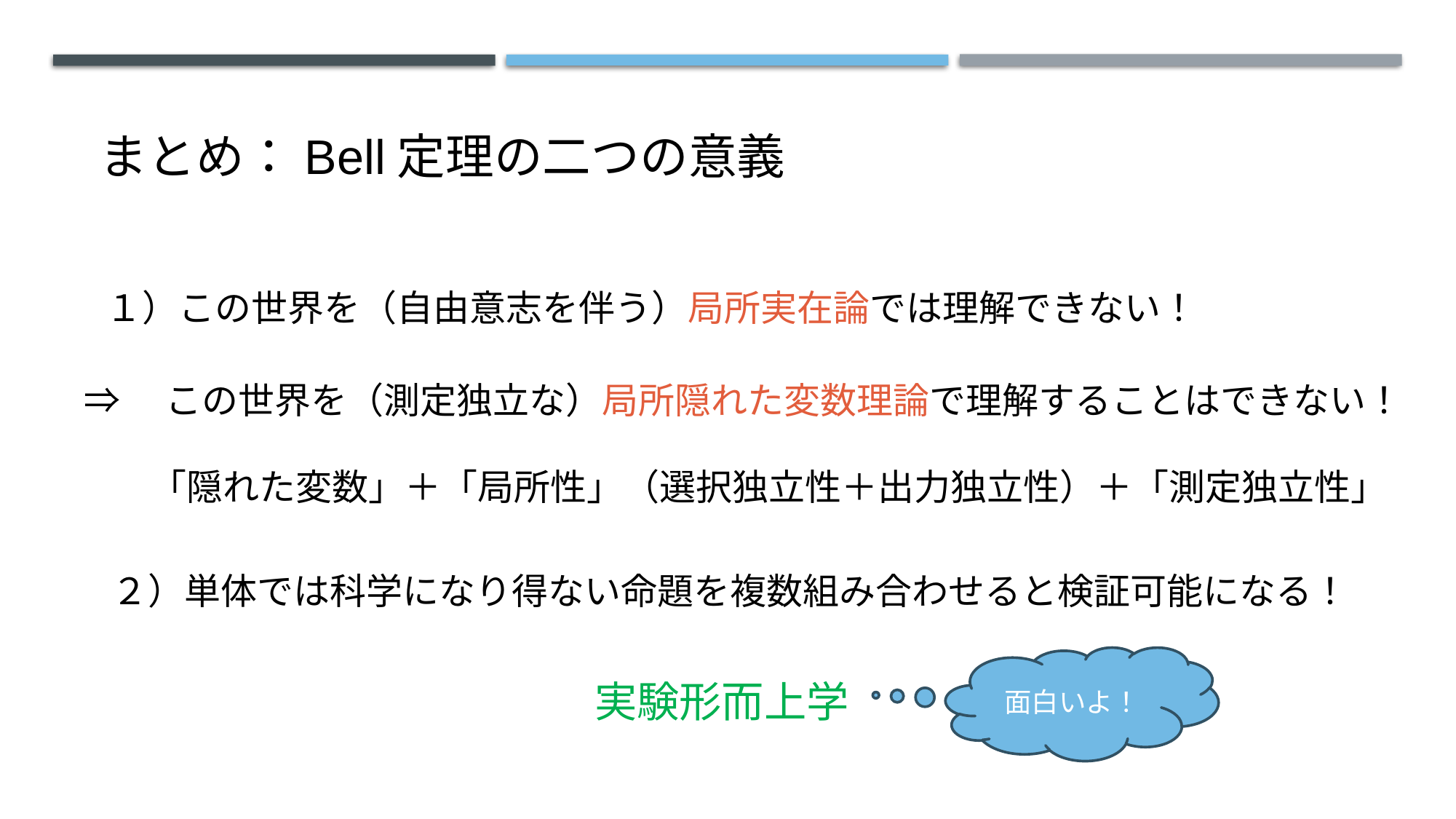

まとめ：Bell定理の二つの意義
１）この世界を（自由意志を伴う）局所実在論では理解できない！
⇒　この世界を（測定独立な）局所隠れた変数理論で理解することはできない！
「隠れた変数」＋「局所性」（選択独立性＋出力独立性）＋「測定独立性」
２）単体では科学になり得ない命題を複数組み合わせると検証可能になる！
面白いよ！
実験形而上学